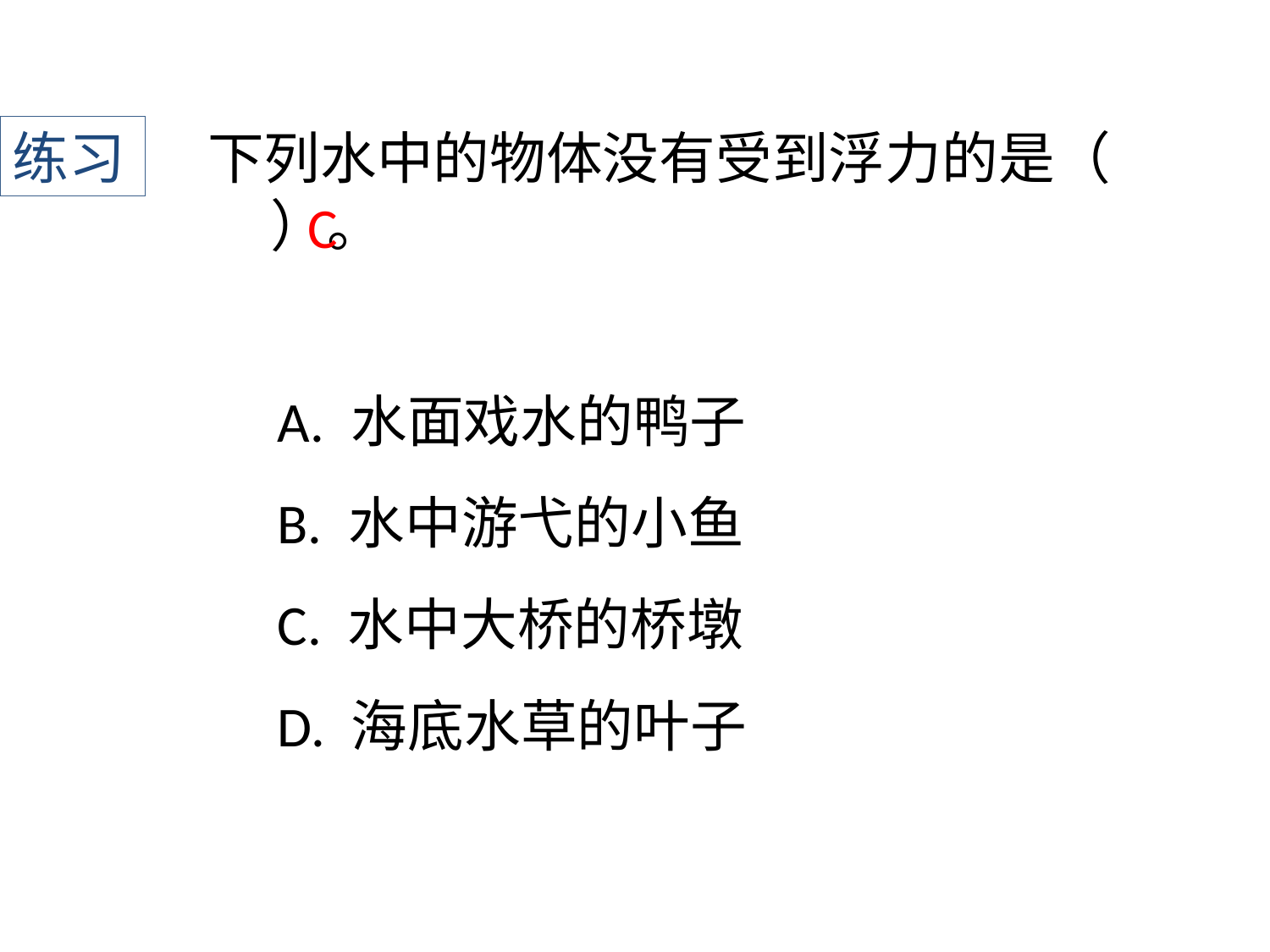

练习
下列水中的物体没有受到浮力的是（       ）。
C
A. 水面戏水的鸭子
B. 水中游弋的小鱼
C. 水中大桥的桥墩
D. 海底水草的叶子